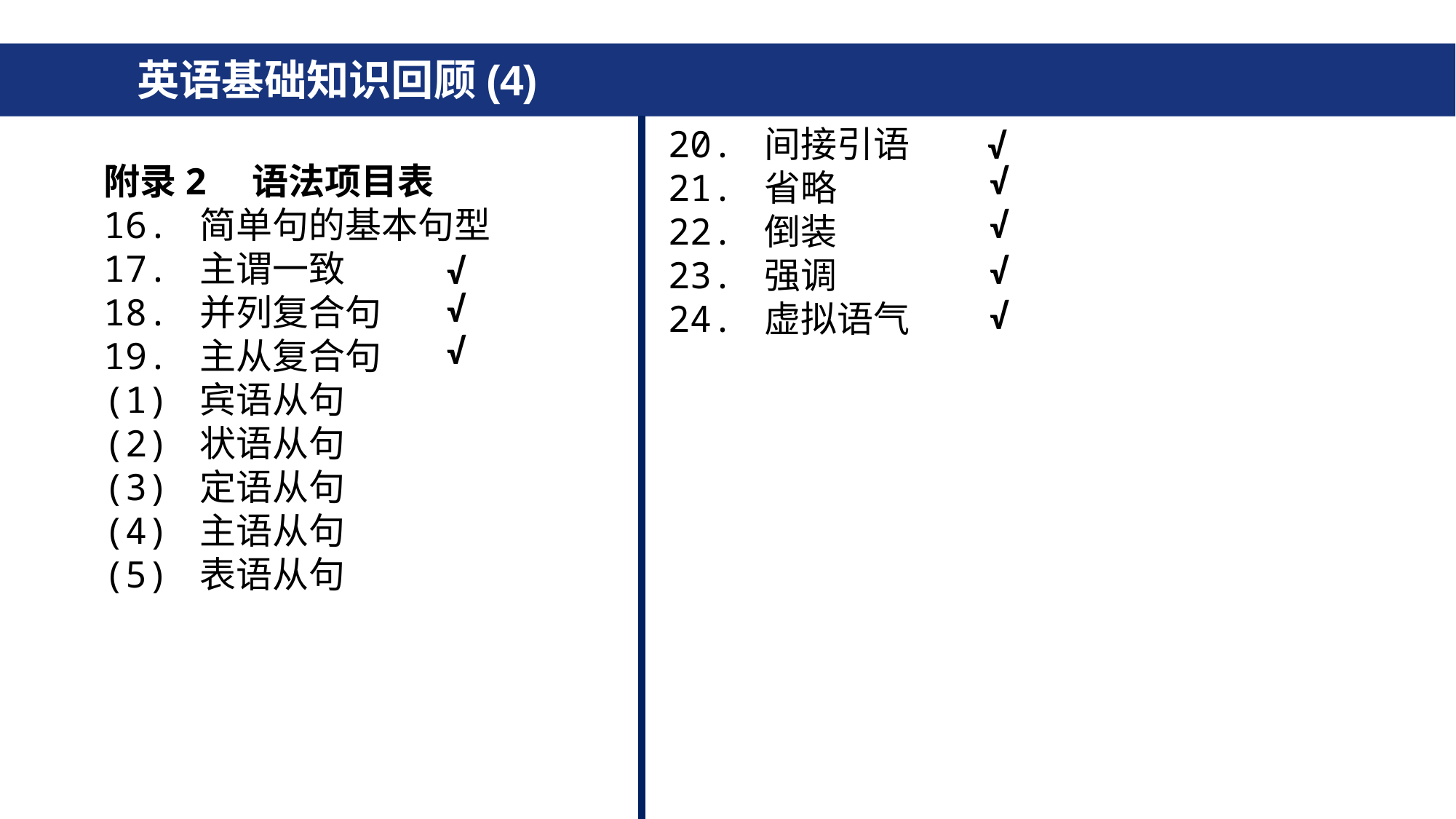

英语基础知识回顾(4)
#
20. 间接引语
21. 省略
22. 倒装
23. 强调
24. 虚拟语气

√
附录2　语法项目表
16. 简单句的基本句型
17. 主谓一致
18. 并列复合句
19. 主从复合句
(1) 宾语从句
(2) 状语从句
(3) 定语从句
(4) 主语从句
(5) 表语从句

√
√
√
√
√
√
√